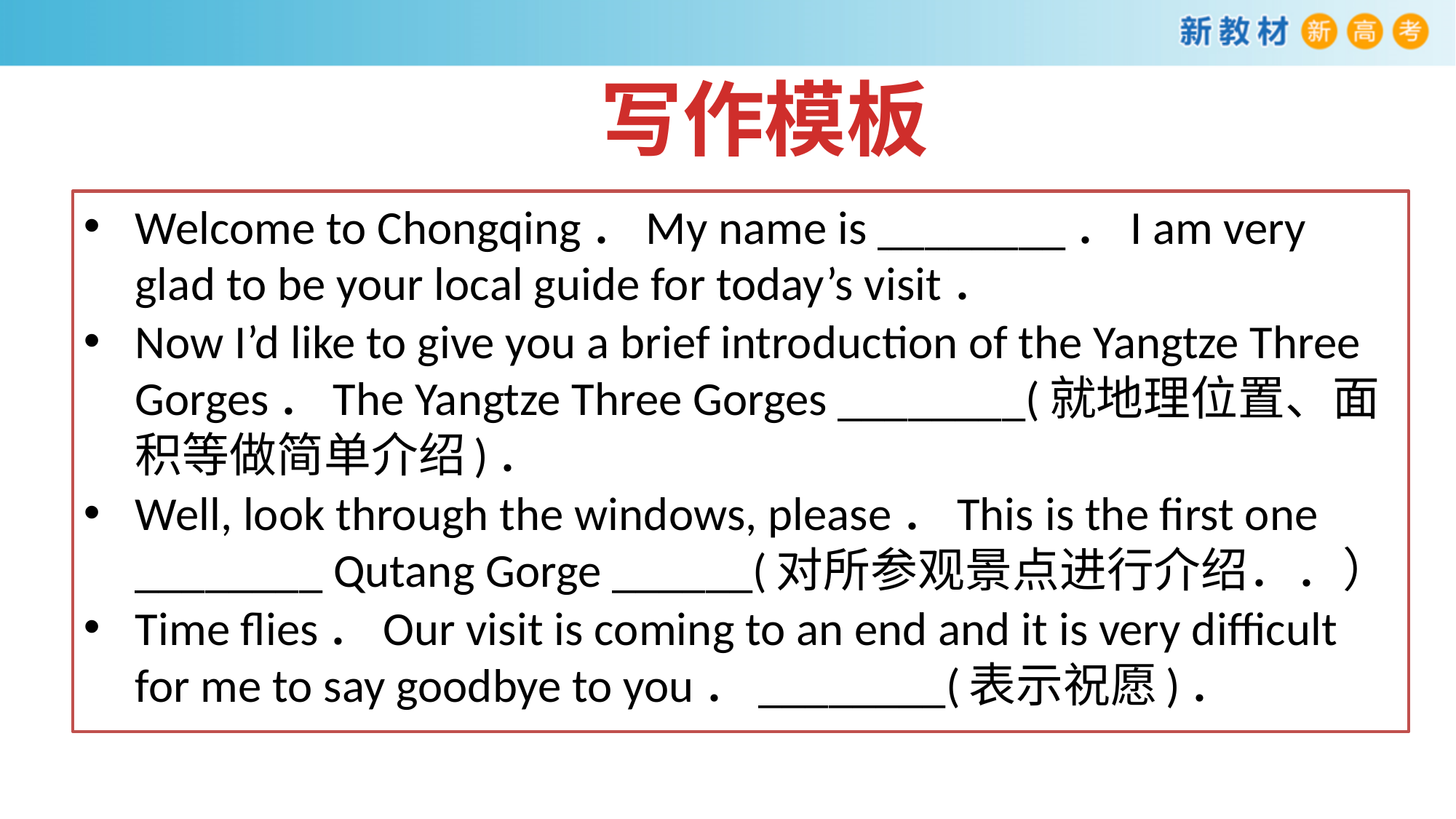

#
写作模板
Welcome to Chongqing．My name is ________．I am very glad to be your local guide for today’s visit．
Now I’d like to give you a brief introduction of the Yangtze Three Gorges．The Yangtze Three Gorges ________(就地理位置、面积等做简单介绍)．
Well, look through the windows, please．This is the first one ________ Qutang Gorge ______(对所参观景点进行介绍．．）
Time flies．Our visit is coming to an end and it is very difficult for me to say goodbye to you．________(表示祝愿)．